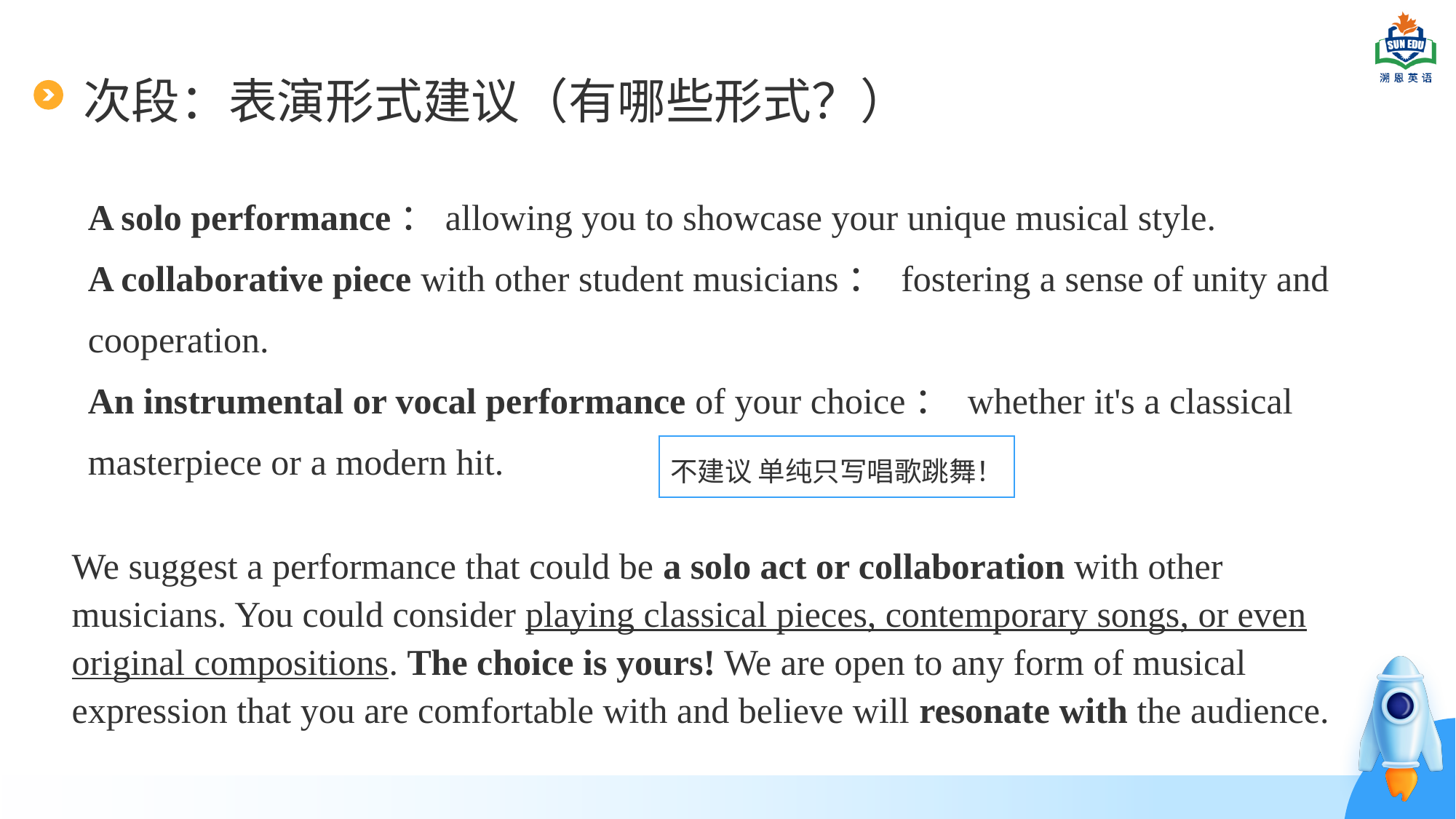

# 次段：表演形式建议（有哪些形式？）
A solo performance：allowing you to showcase your unique musical style.
A collaborative piece with other student musicians： fostering a sense of unity and cooperation.
An instrumental or vocal performance of your choice： whether it's a classical masterpiece or a modern hit.
不建议 单纯只写唱歌跳舞！
We suggest a performance that could be a solo act or collaboration with other musicians. You could consider playing classical pieces, contemporary songs, or even original compositions. The choice is yours! We are open to any form of musical expression that you are comfortable with and believe will resonate with the audience.